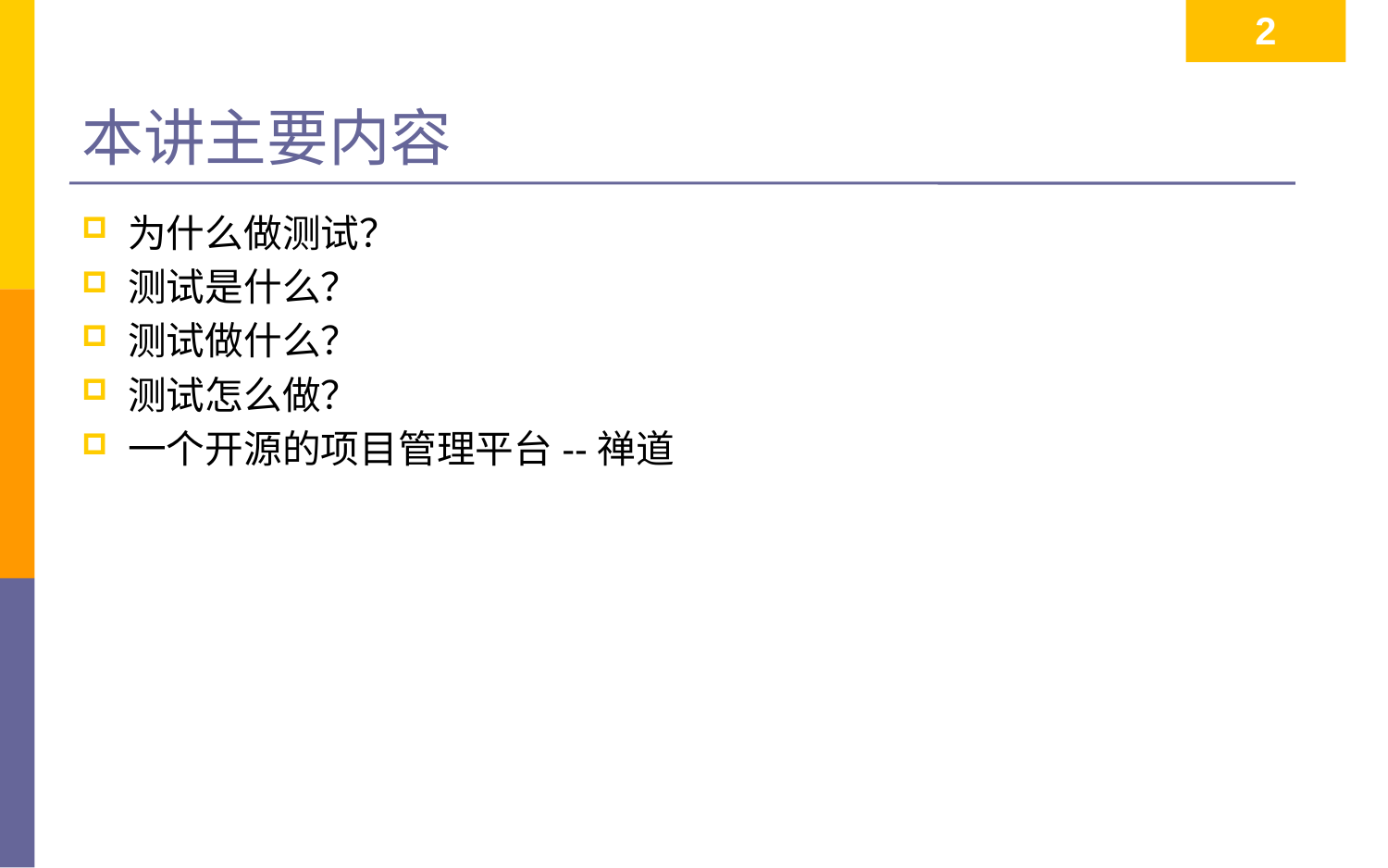

2
# 本讲主要内容

为什么做测试？
测试是什么？
测试做什么？
测试怎么做？
一个开源的项目管理平台--禅道